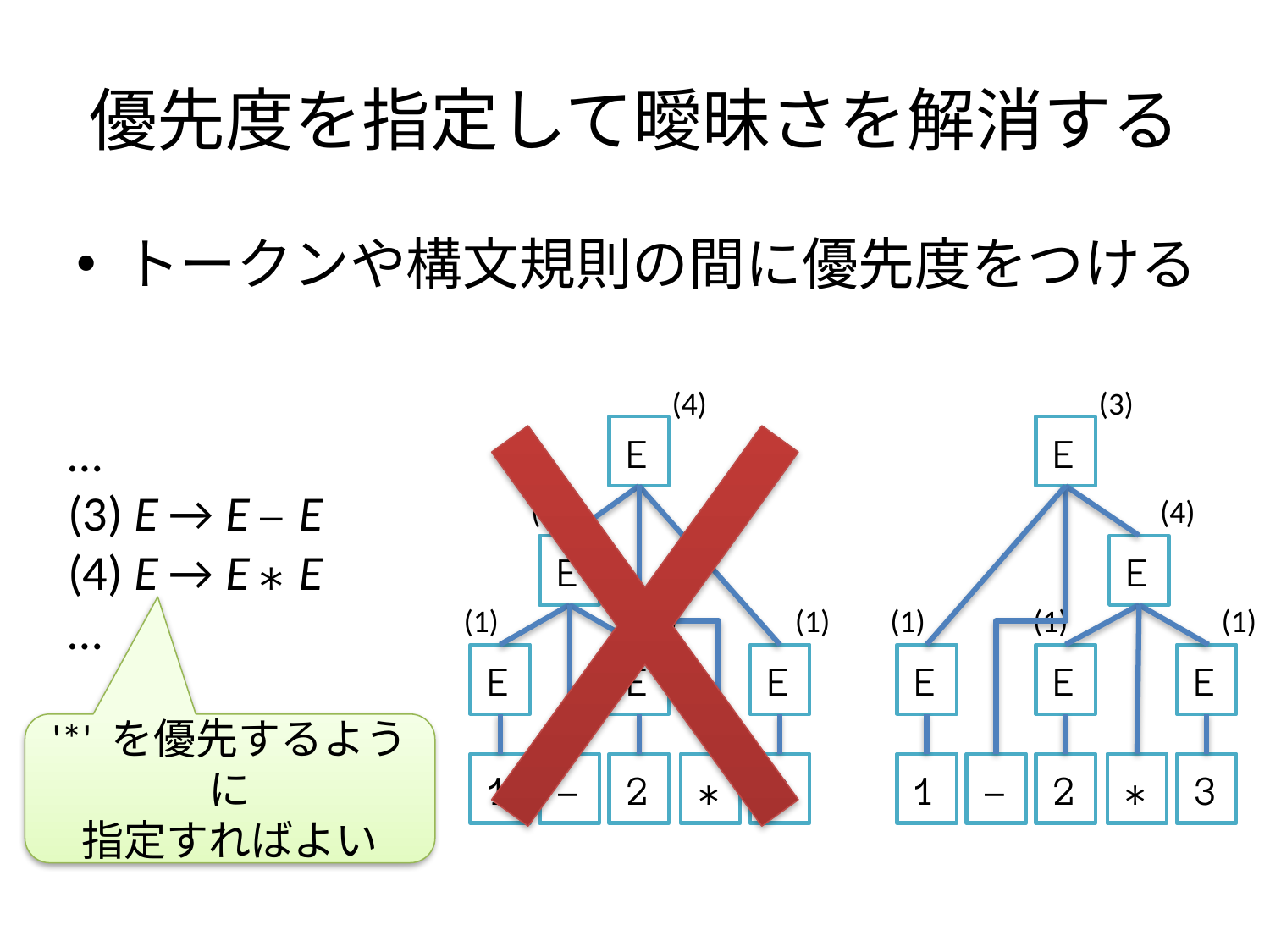

# 優先度を指定して曖昧さを解消する
トークンや構文規則の間に優先度をつける

(4)
(3)
…
(3) E → E - E
(4) E → E * E
…
E
E
(3)
(4)
E
E
(1)
(1)
(1)
(1)
(1)
(1)
E
E
E
E
E
E
'*' を優先するように
指定すればよい
1
-
2
*
3
1
-
2
*
3